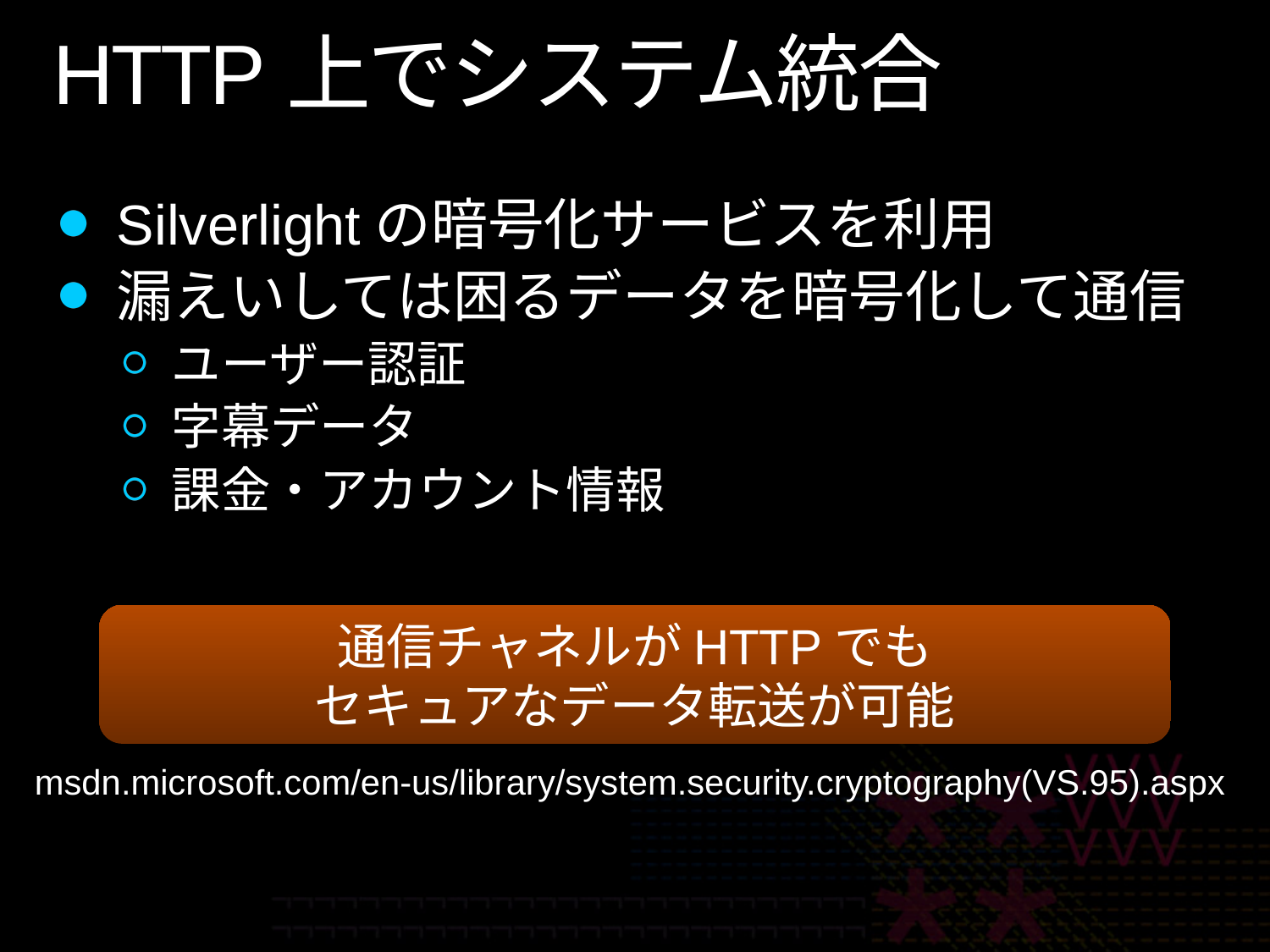

# HTTP上でシステム統合
Silverlightの暗号化サービスを利用
漏えいしては困るデータを暗号化して通信
ユーザー認証
字幕データ
課金・アカウント情報
通信チャネルがHTTPでも
セキュアなデータ転送が可能
msdn.microsoft.com/en-us/library/system.security.cryptography(VS.95).aspx